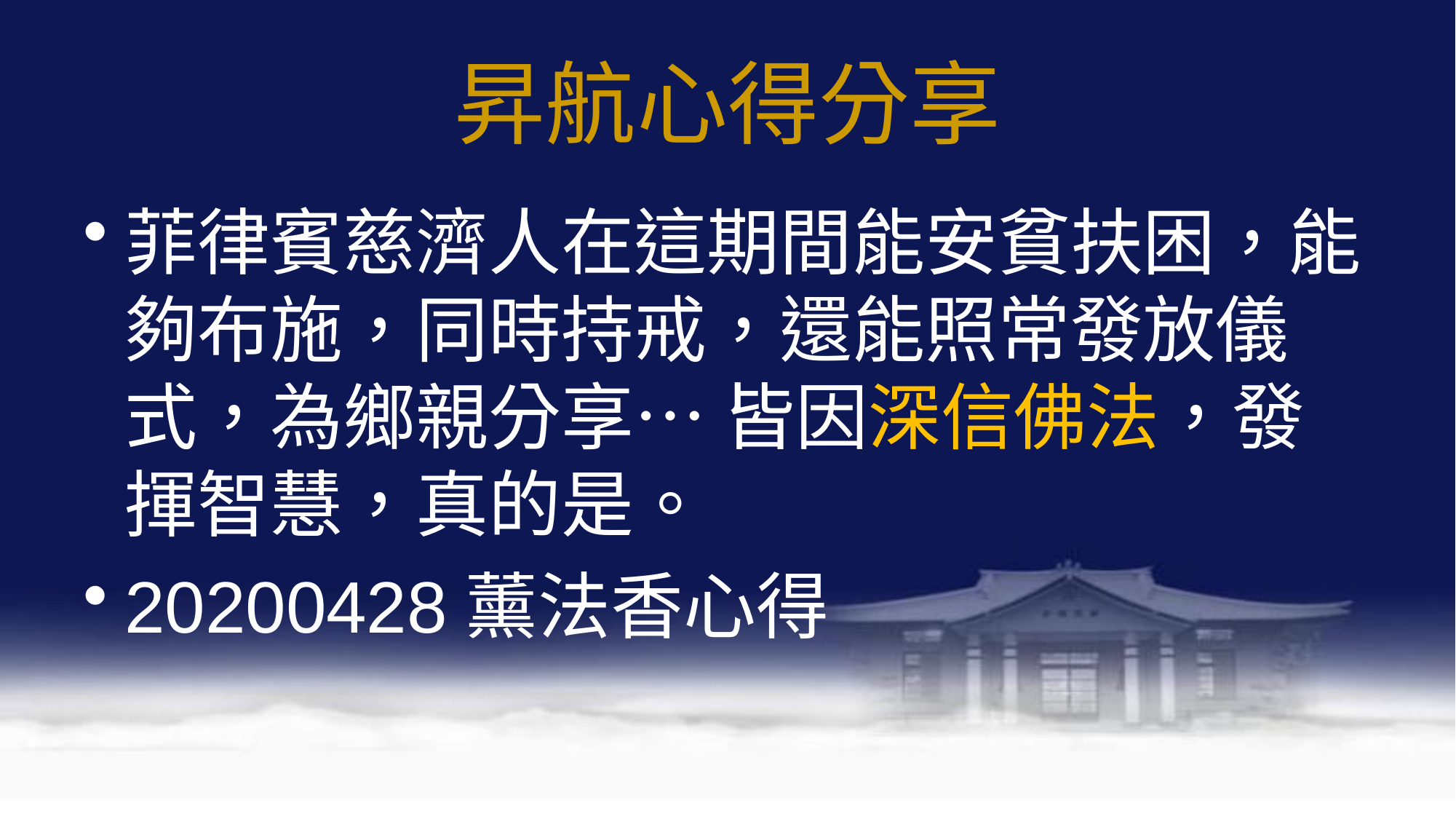

# 昇航心得分享
菲律賓慈濟人在這期間能安貧扶困，能夠布施，同時持戒，還能照常發放儀式，為鄉親分享… 皆因深信佛法，發揮智慧，真的是。
20200428薰法香心得